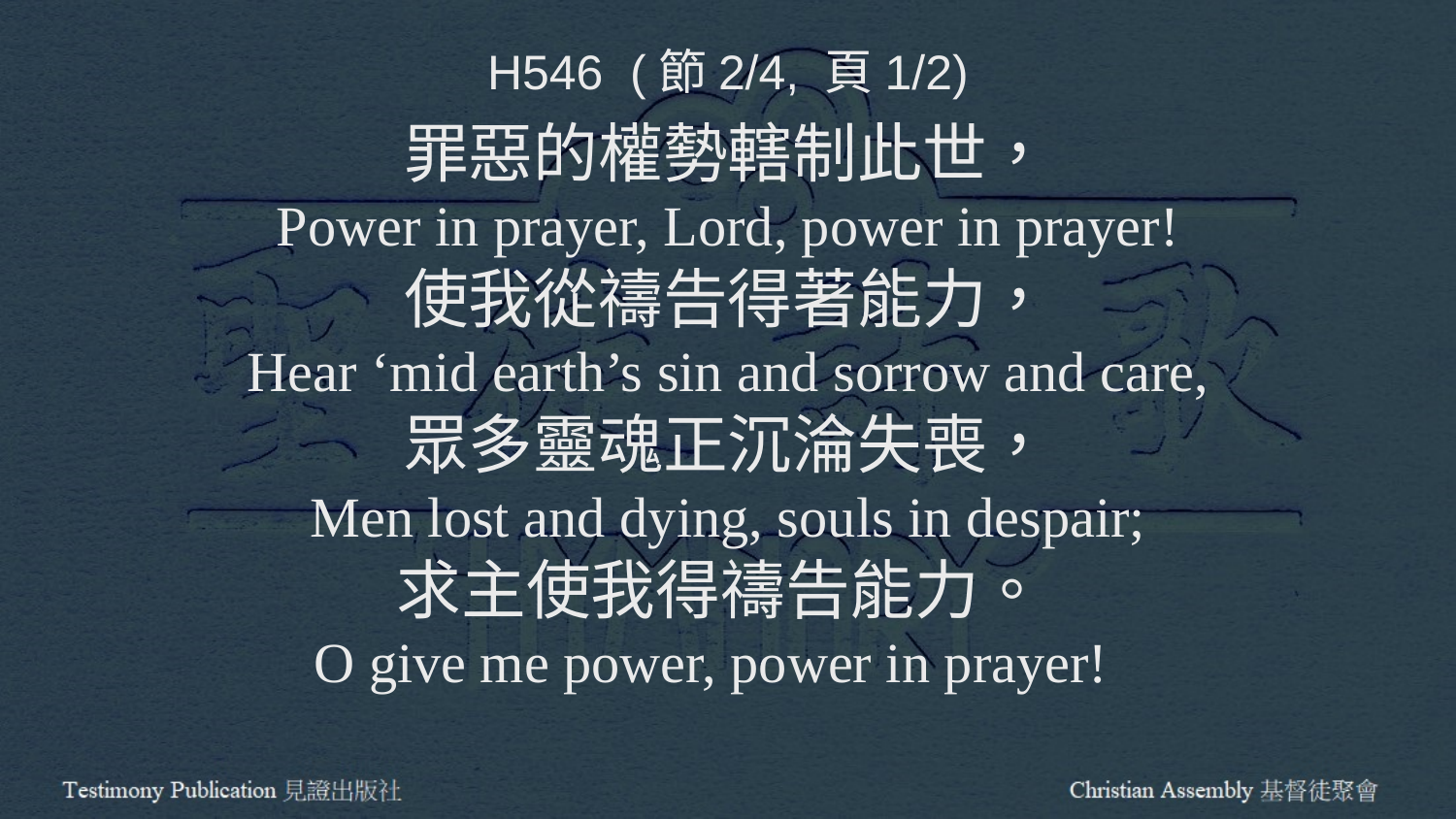

H546  (節2/4, 頁1/2)
罪惡的權勢轄制此世，
Power in prayer, Lord, power in prayer!
使我從禱告得著能力，
Hear ‘mid earth’s sin and sorrow and care,
眾多靈魂正沉淪失喪，
Men lost and dying, souls in despair;
求主使我得禱告能力。
O give me power, power in prayer!